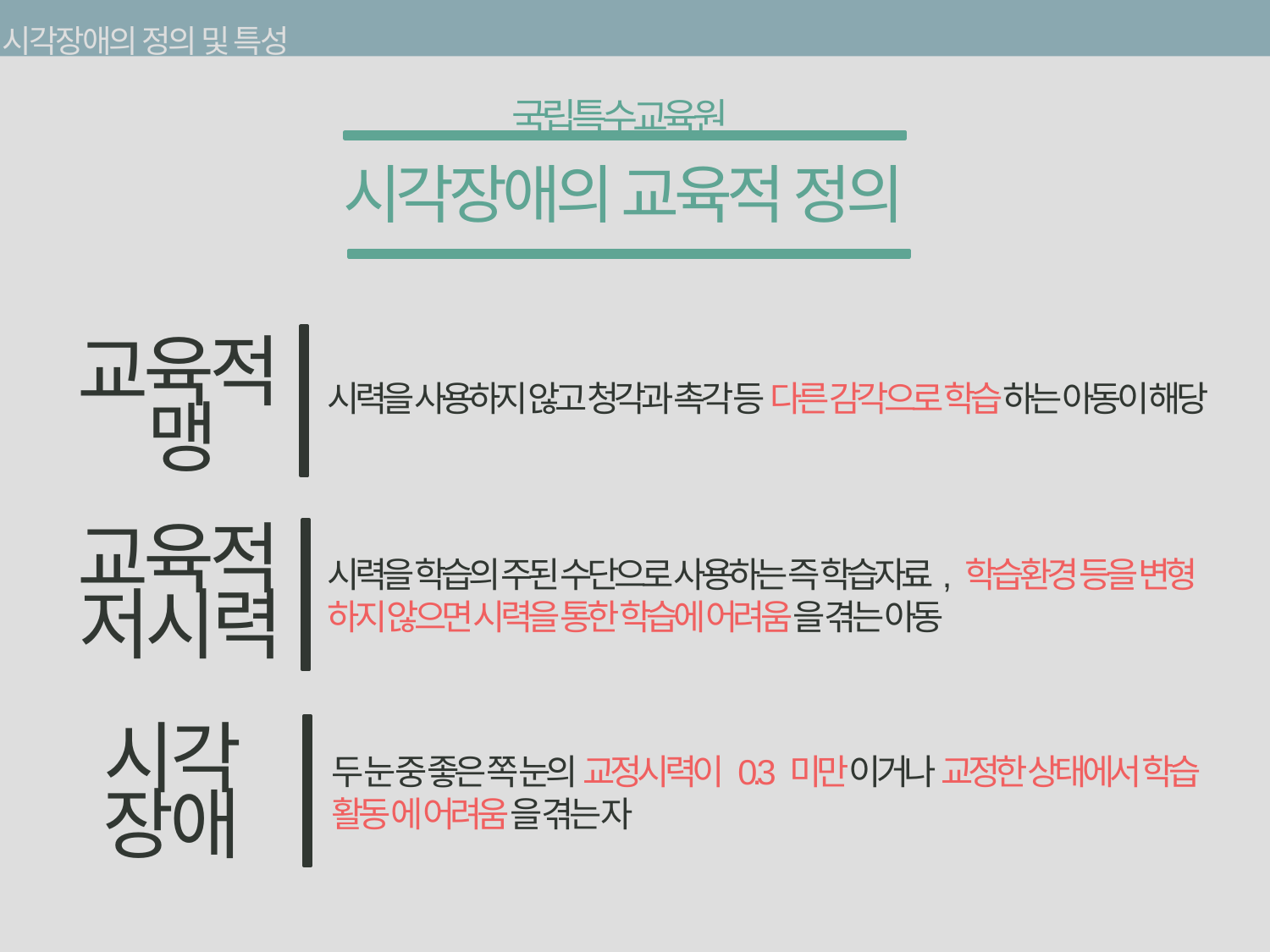

시각장애의 정의 및 특성
국립특수교육원

시각장애의 교육적 정의

교육적
맹

시력을 사용하지 않고 청각과 촉각 등 다른 감각으로 학습하는 아동이 해당
교육적
저시력

시력을 학습의 주된 수단으로 사용하는 즉 학습자료, 학습환경 등을 변형 하지 않으면 시력을 통한 학습에 어려움을 겪는 아동
시각
장애

두 눈 중 좋은 쪽 눈의 교정시력이 0.3 미만이거나 교정한 상태에서 학습 활동 에 어려움을 겪는 자